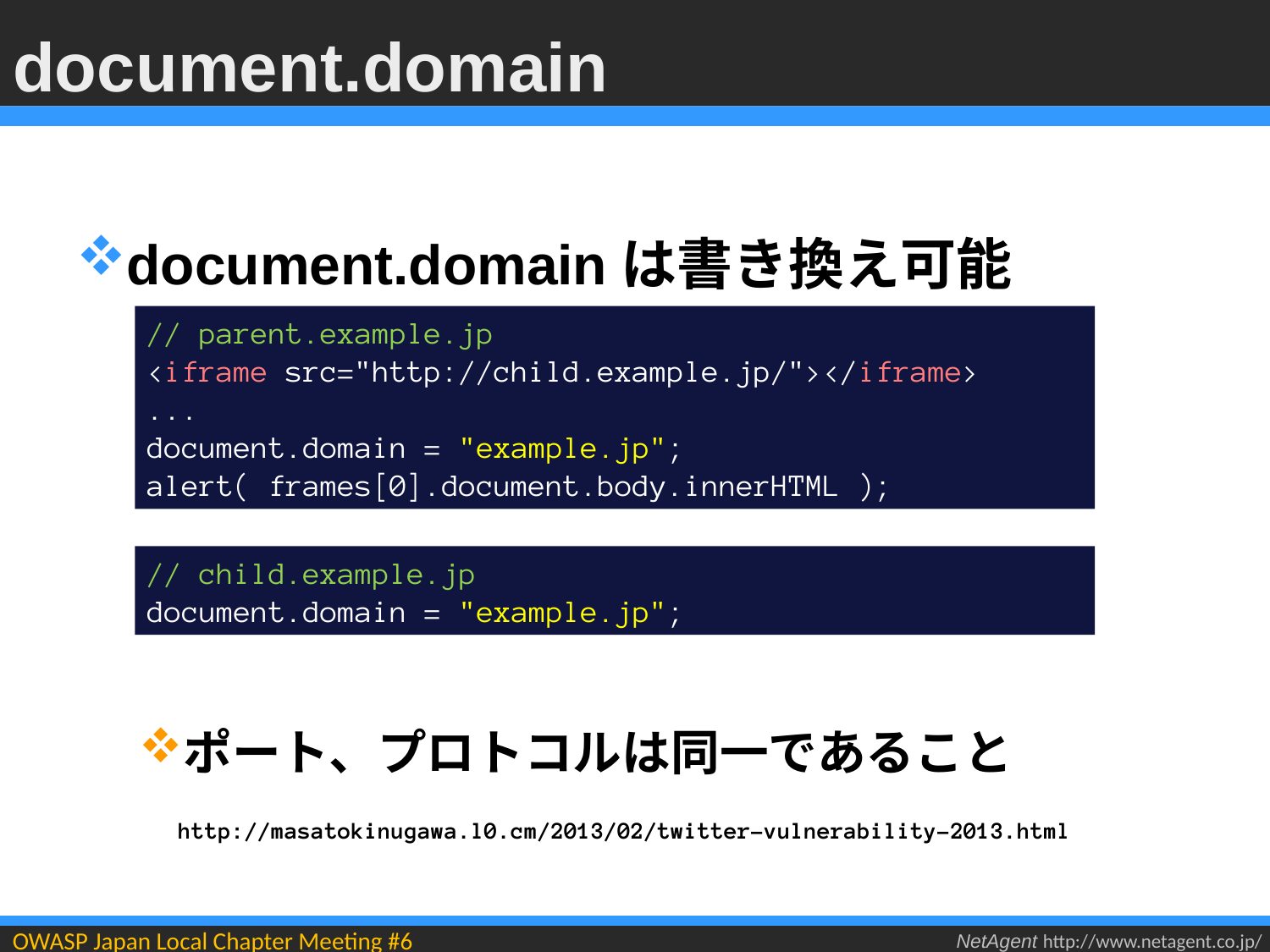

# document.domain
document.domainは書き換え可能

ポート、プロトコルは同一であること
http://masatokinugawa.l0.cm/2013/02/twitter-vulnerability-2013.html
// parent.example.jp
<iframe src="http://child.example.jp/"></iframe>
...
document.domain = "example.jp";
alert( frames[0].document.body.innerHTML );
// child.example.jp
document.domain = "example.jp";